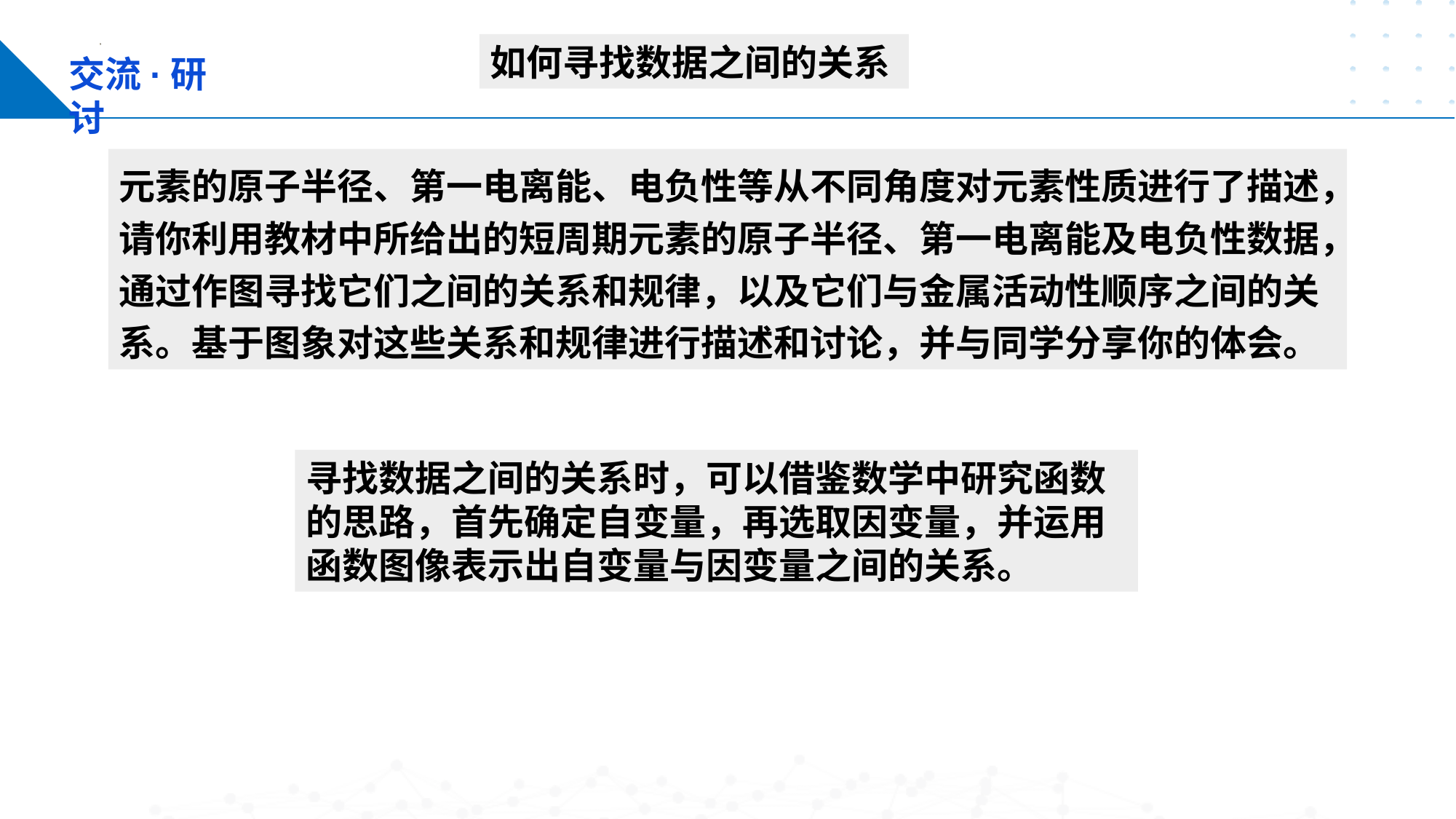

如何寻找数据之间的关系
meiyangyang8602
meiyangyang8602
交流·研讨
元素的原子半径、第一电离能、电负性等从不同角度对元素性质进行了描述，请你利用教材中所给出的短周期元素的原子半径、第一电离能及电负性数据，通过作图寻找它们之间的关系和规律，以及它们与金属活动性顺序之间的关系。基于图象对这些关系和规律进行描述和讨论，并与同学分享你的体会。
寻找数据之间的关系时，可以借鉴数学中研究函数的思路，首先确定自变量，再选取因变量，并运用函数图像表示出自变量与因变量之间的关系。